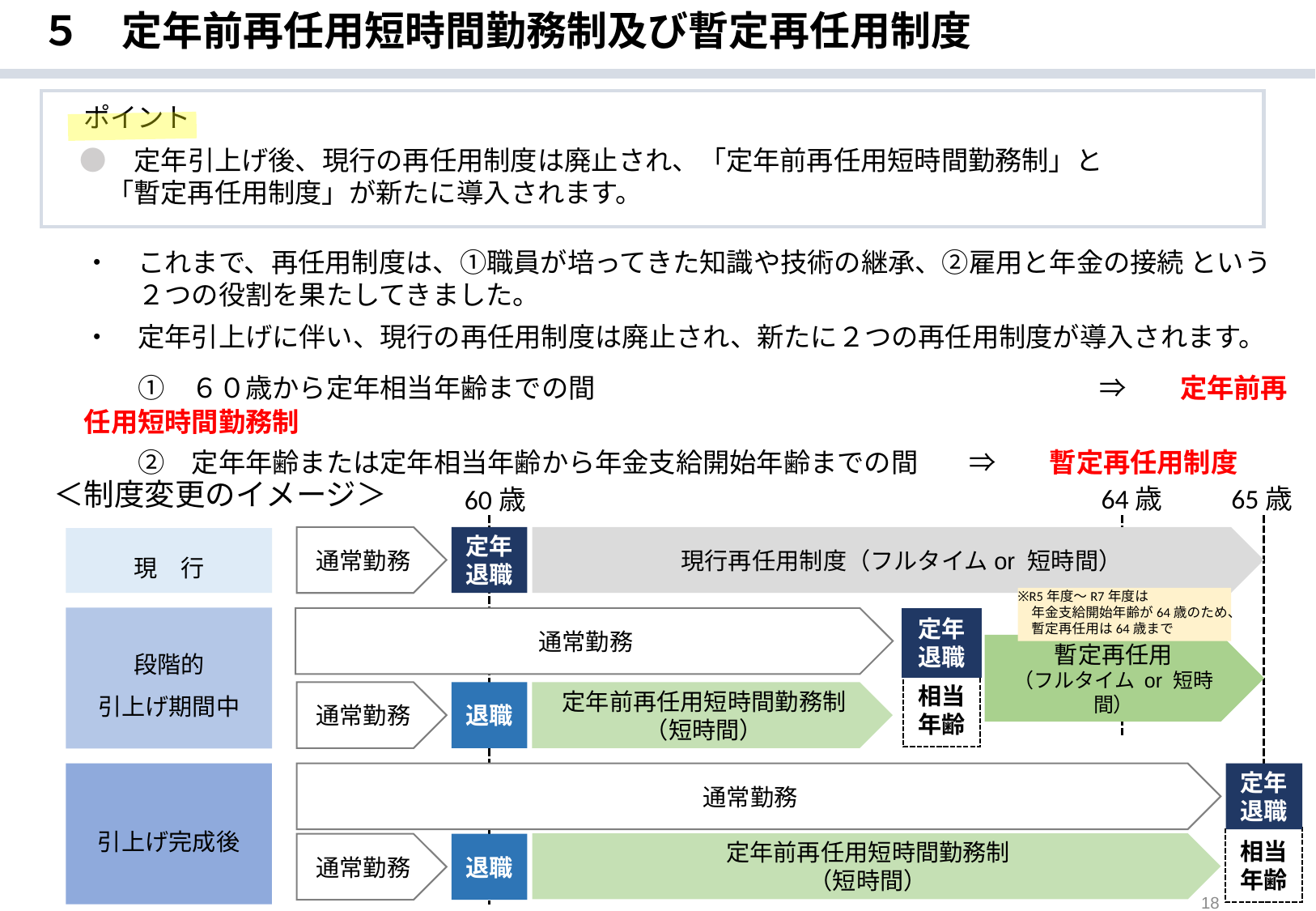

５　定年前再任用短時間勤務制及び暫定再任用制度

　ポイント

　●　定年引上げ後、現行の再任用制度は廃止され、「定年前再任用短時間勤務制」と
　　「暫定再任用制度」が新たに導入されます。
・　これまで、再任用制度は、①職員が培ってきた知識や技術の継承、②雇用と年金の接続 という
　　２つの役割を果たしてきました。

・　定年引上げに伴い、現行の再任用制度は廃止され、新たに２つの再任用制度が導入されます。

　　①　６０歳から定年相当年齢までの間　　　　　　　　　　　　　　　　 　　⇒　　定年前再任用短時間勤務制

　　②　定年年齢または定年相当年齢から年金支給開始年齢までの間　　⇒　　暫定再任用制度

＜制度変更のイメージ＞
64歳
65歳
60歳
通常勤務
定年
退職
　現行再任用制度（フルタイムor 短時間）
現　行
※R5年度～R7年度は
　年金支給開始年齢が64歳のため、
　暫定再任用は64歳まで
段階的
引上げ期間中
通常勤務
定年
退職
相当年齢
暫定再任用
（フルタイム or 短時間）
通常勤務
退職
定年前再任用短時間勤務制
（短時間）
通常勤務
定年
退職
引上げ完成後
相当年齢
定年前再任用短時間勤務制
（短時間）
通常勤務
退職
18